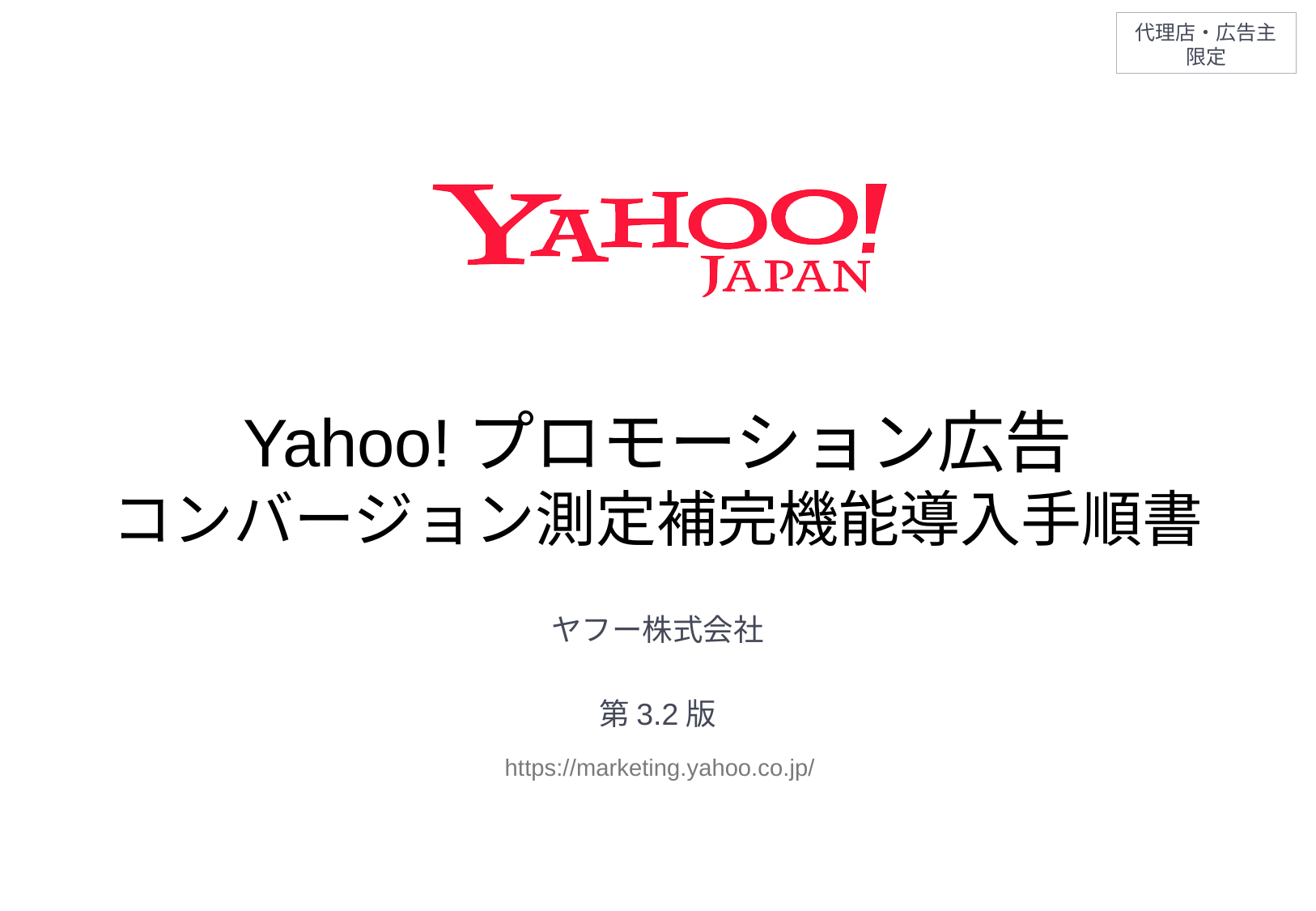

# Yahoo!プロモーション広告 コンバージョン測定補完機能導入手順書
ヤフー株式会社
第3.2版
https://marketing.yahoo.co.jp/